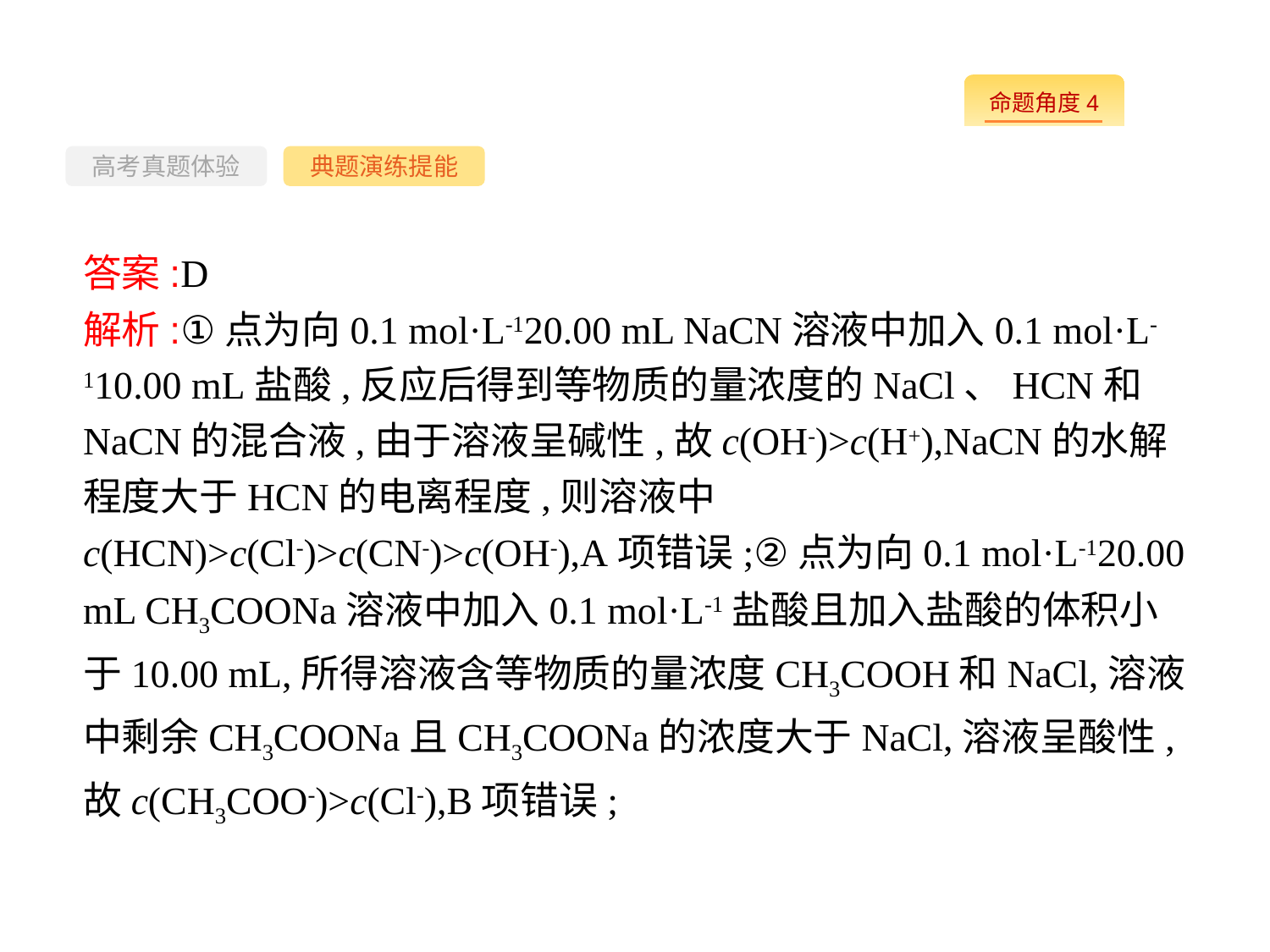

-87-
高考真题体验
典题演练提能
答案:D
解析:①点为向0.1 mol·L-120.00 mL NaCN溶液中加入0.1 mol·L-110.00 mL盐酸,反应后得到等物质的量浓度的NaCl、HCN和NaCN的混合液,由于溶液呈碱性,故c(OH-)>c(H+),NaCN的水解程度大于HCN的电离程度,则溶液中c(HCN)>c(Cl-)>c(CN-)>c(OH-),A项错误;②点为向0.1 mol·L-120.00 mL CH3COONa溶液中加入0.1 mol·L-1盐酸且加入盐酸的体积小于10.00 mL,所得溶液含等物质的量浓度CH3COOH和NaCl,溶液中剩余CH3COONa且CH3COONa的浓度大于NaCl,溶液呈酸性,故c(CH3COO-)>c(Cl-),B项错误;